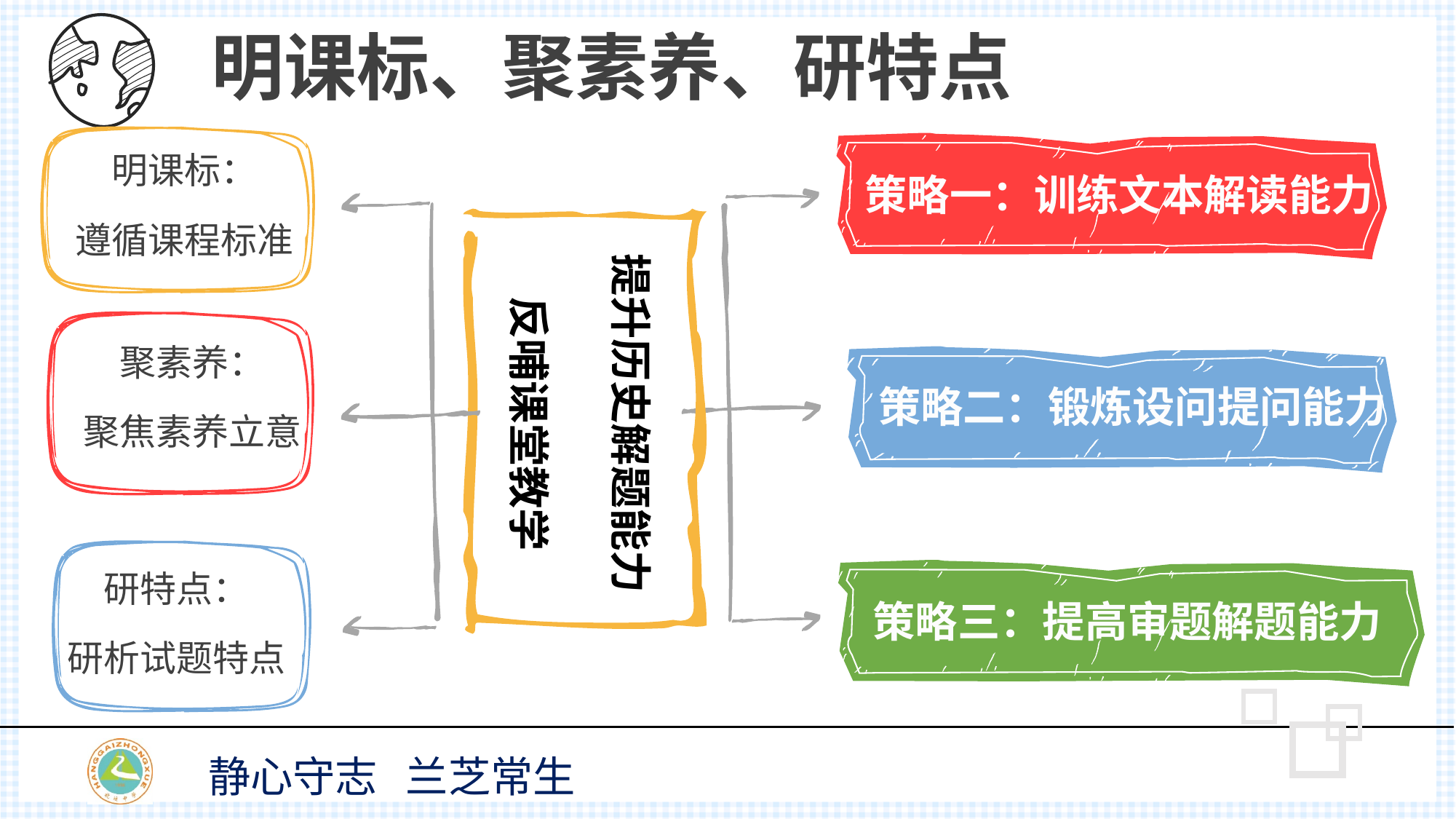

明课标、聚素养、研特点

策略一：训练文本解读能力
明课标：
遵循课程标准

提升历史解题能力

反哺课堂教学

聚素养：
聚焦素养立意

策略二：锻炼设问提问能力

研特点：
研析试题特点

策略三：提高审题解题能力